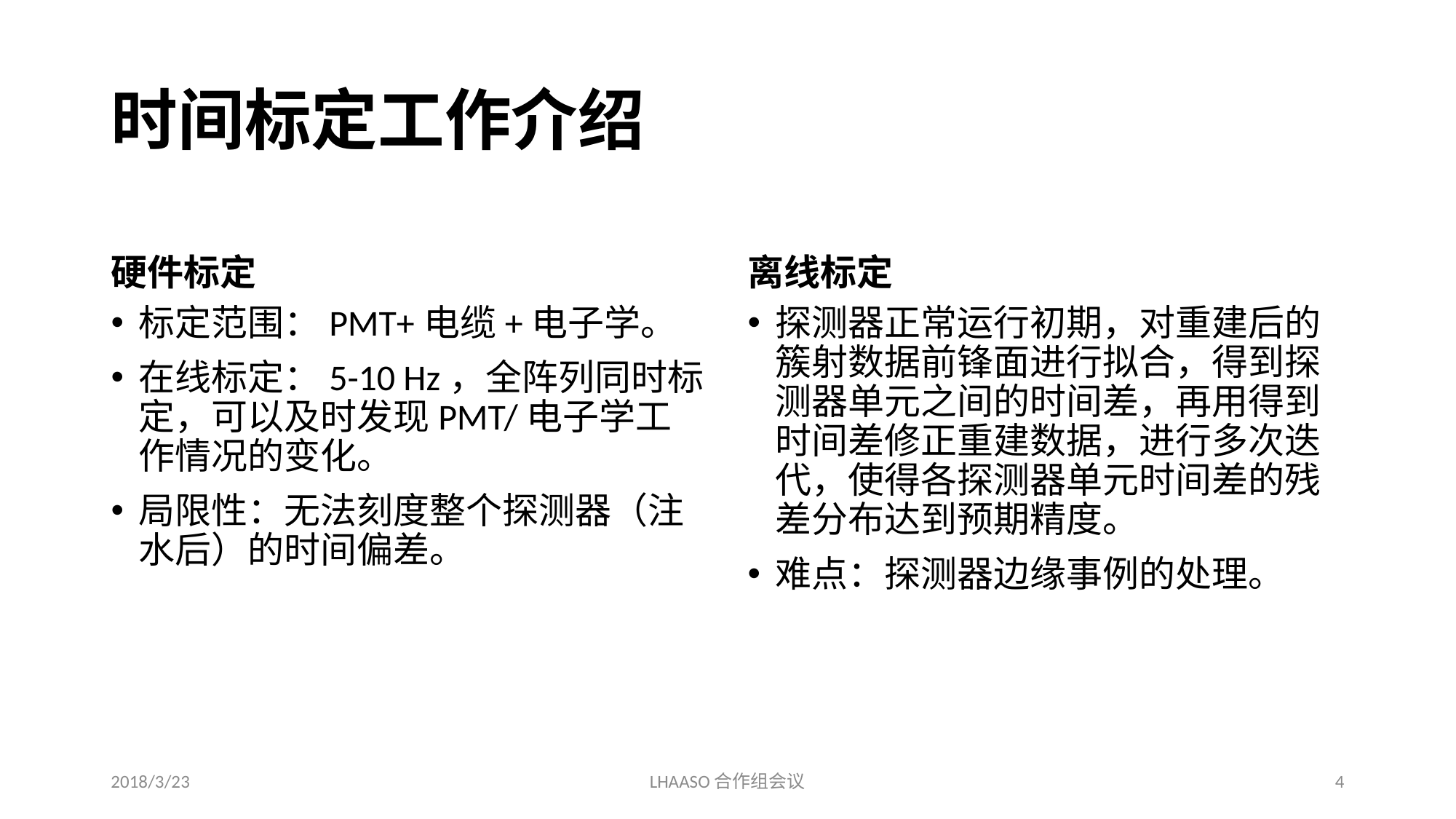

# 时间标定工作介绍
硬件标定
离线标定
标定范围：PMT+电缆+电子学。
在线标定：5-10 Hz，全阵列同时标定，可以及时发现PMT/电子学工作情况的变化。
局限性：无法刻度整个探测器（注水后）的时间偏差。

探测器正常运行初期，对重建后的簇射数据前锋面进行拟合，得到探测器单元之间的时间差，再用得到时间差修正重建数据，进行多次迭代，使得各探测器单元时间差的残差分布达到预期精度。
难点：探测器边缘事例的处理。
2018/3/23
LHAASO合作组会议
4